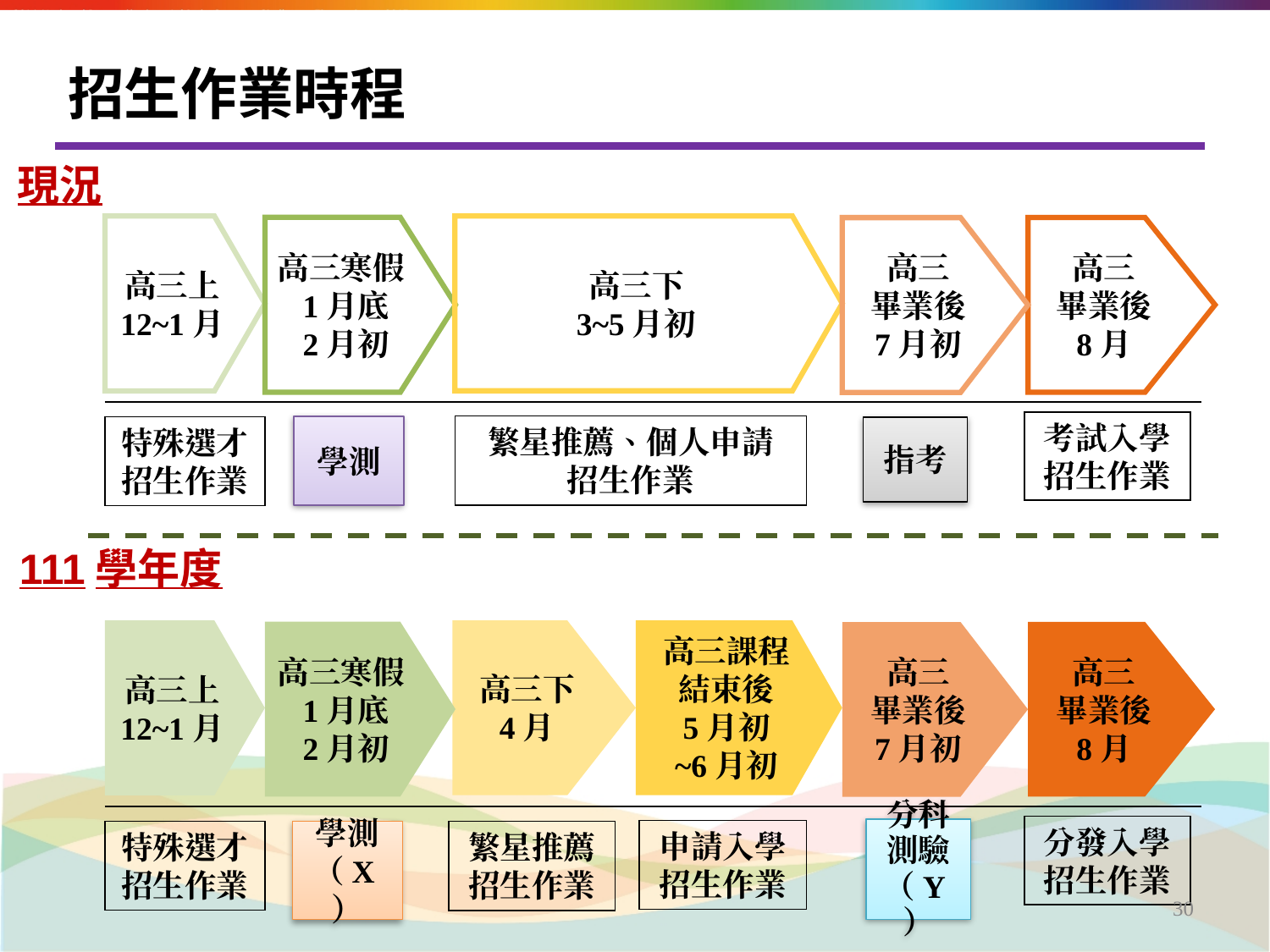

# 招生作業時程
現況
高三上
12~1月
特殊選才
招生作業
高三下
3~5月初
高三寒假
1月底
2月初
高三
畢業後
8月
高三
畢業後
7月初
考試入學
招生作業
繁星推薦、個人申請
招生作業
學測
指考
111學年度
高三上
12~1月
特殊選才
招生作業
高三下
4月
高三課程
結束後
5月初
~6月初
高三寒假
1月底
2月初
高三
畢業後
8月
高三
畢業後
7月初
分發入學
招生作業
申請入學
招生作業
繁星推薦
招生作業
分科測驗（Y）
學測（X）
30